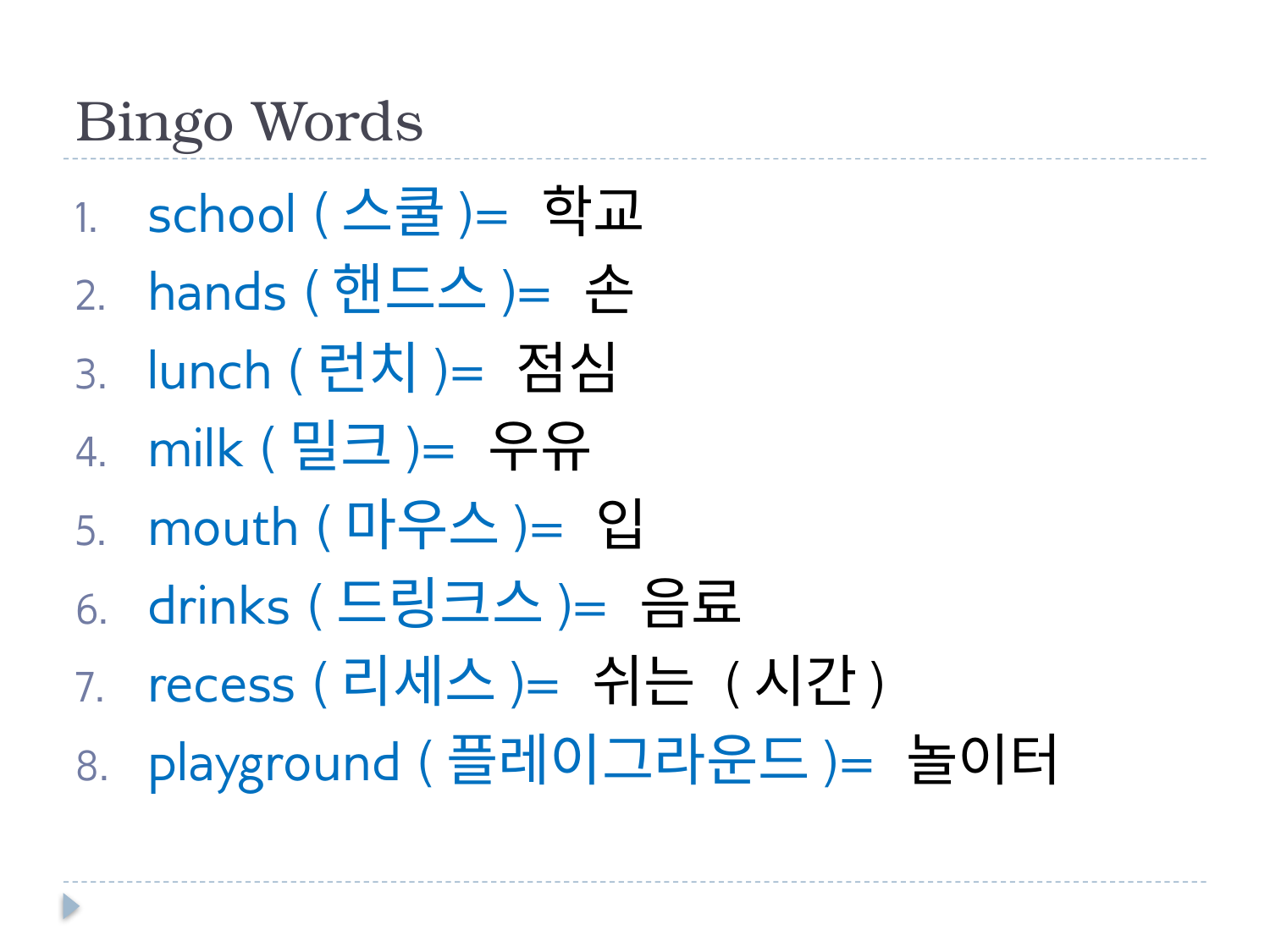

# Bingo Words
school (스쿨)= 학교
hands (핸드스)= 손
lunch (런치)= 점심
milk (밀크)= 우유
mouth (마우스)= 입
drinks (드링크스)= 음료
recess (리세스)= 쉬는 (시간)
playground (플레이그라운드)= 놀이터